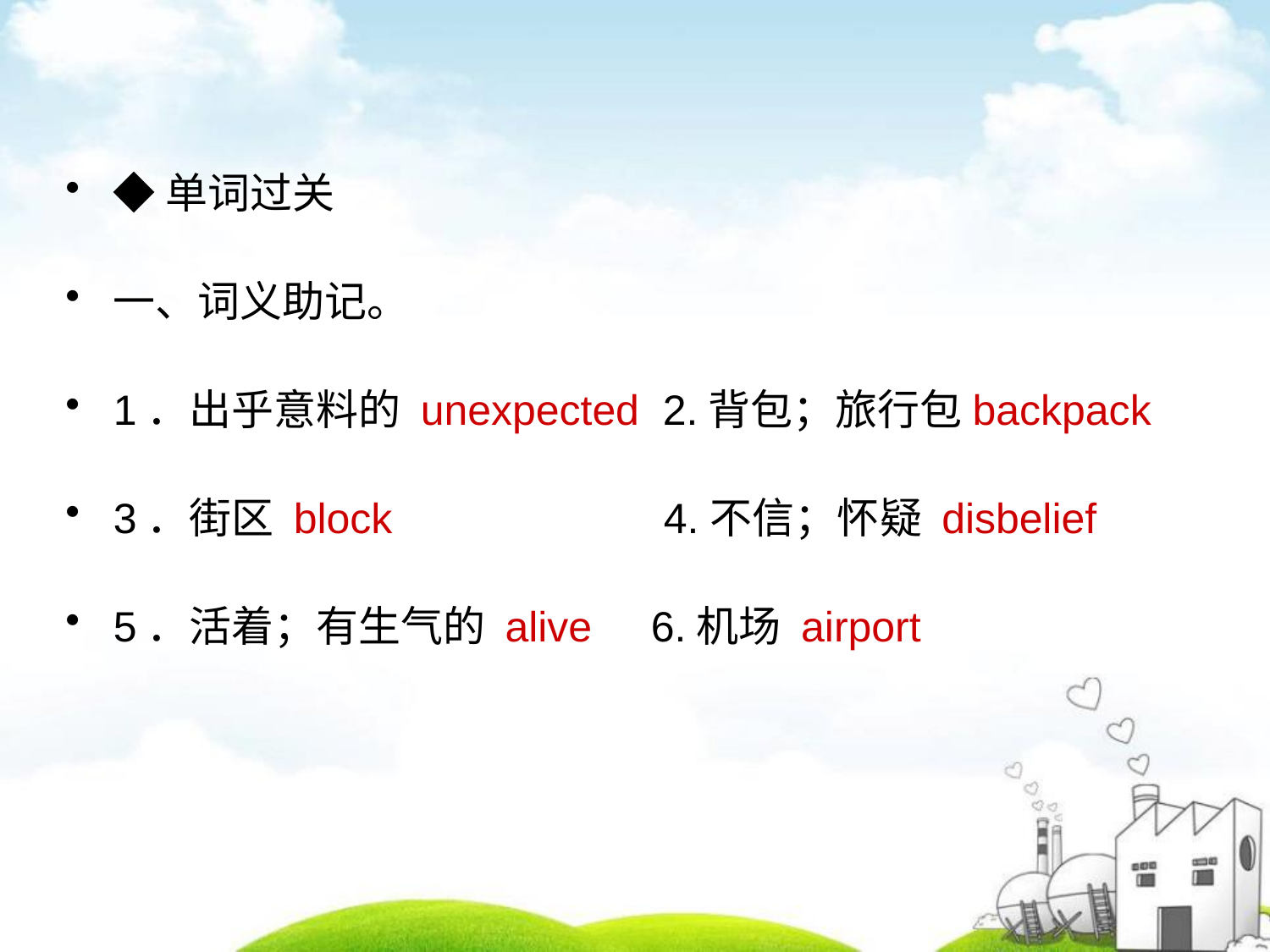

◆单词过关

一、词义助记。

1．出乎意料的 unexpected  2.背包；旅行包backpack

3．街区 block                       4.不信；怀疑 disbelief

5．活着；有生气的 alive     6.机场 airport